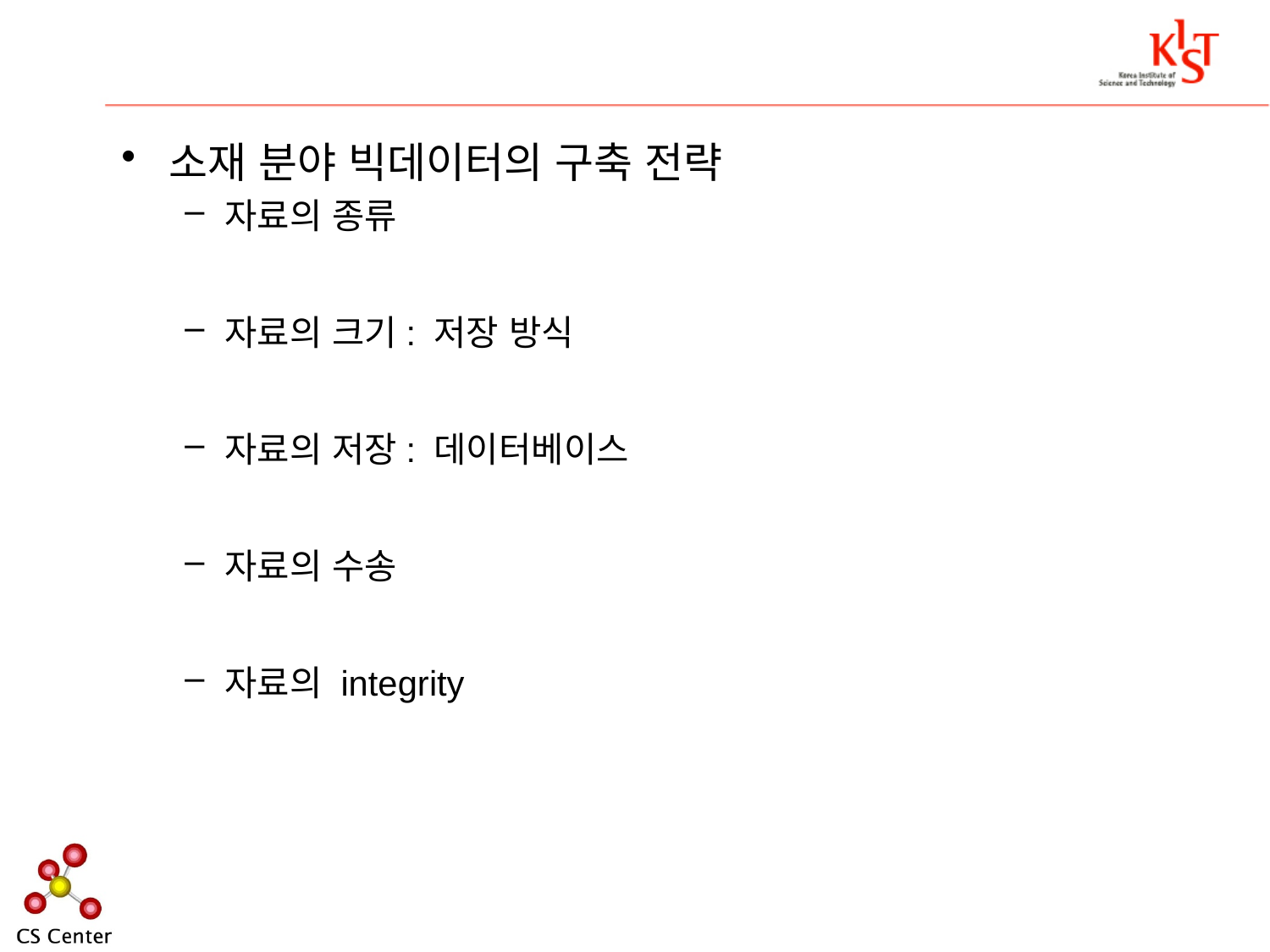

#
소재 분야 빅데이터의 구축 전략
자료의 종류

자료의 크기: 저장 방식

자료의 저장: 데이터베이스

자료의 수송

자료의 integrity